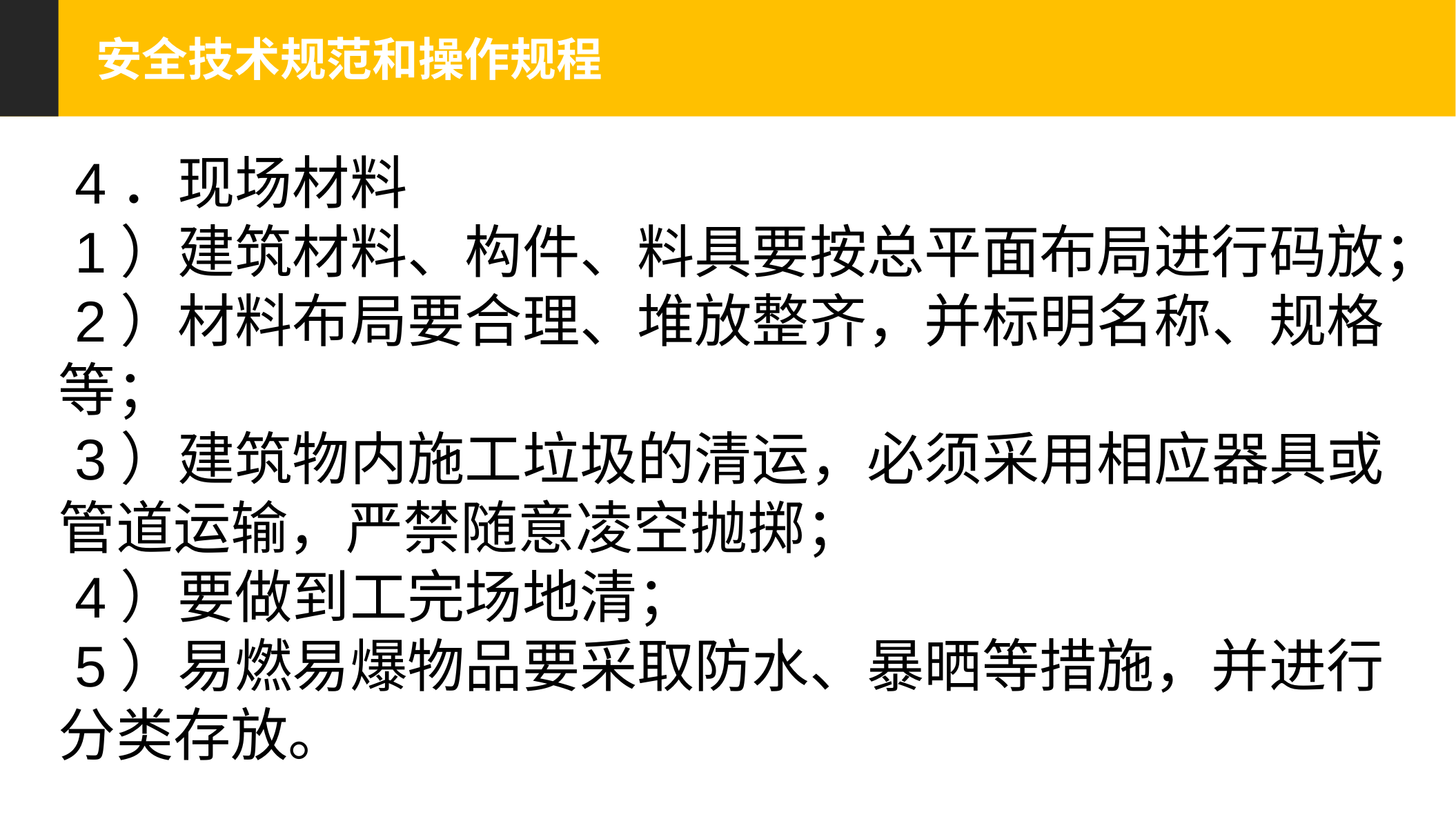

安全技术规范和操作规程
 4．现场材料
 1）建筑材料、构件、料具要按总平面布局进行码放；
 2）材料布局要合理、堆放整齐，并标明名称、规格等；
 3）建筑物内施工垃圾的清运，必须采用相应器具或管道运输，严禁随意凌空抛掷；
 4）要做到工完场地清；
 5）易燃易爆物品要采取防水、暴晒等措施，并进行分类存放。